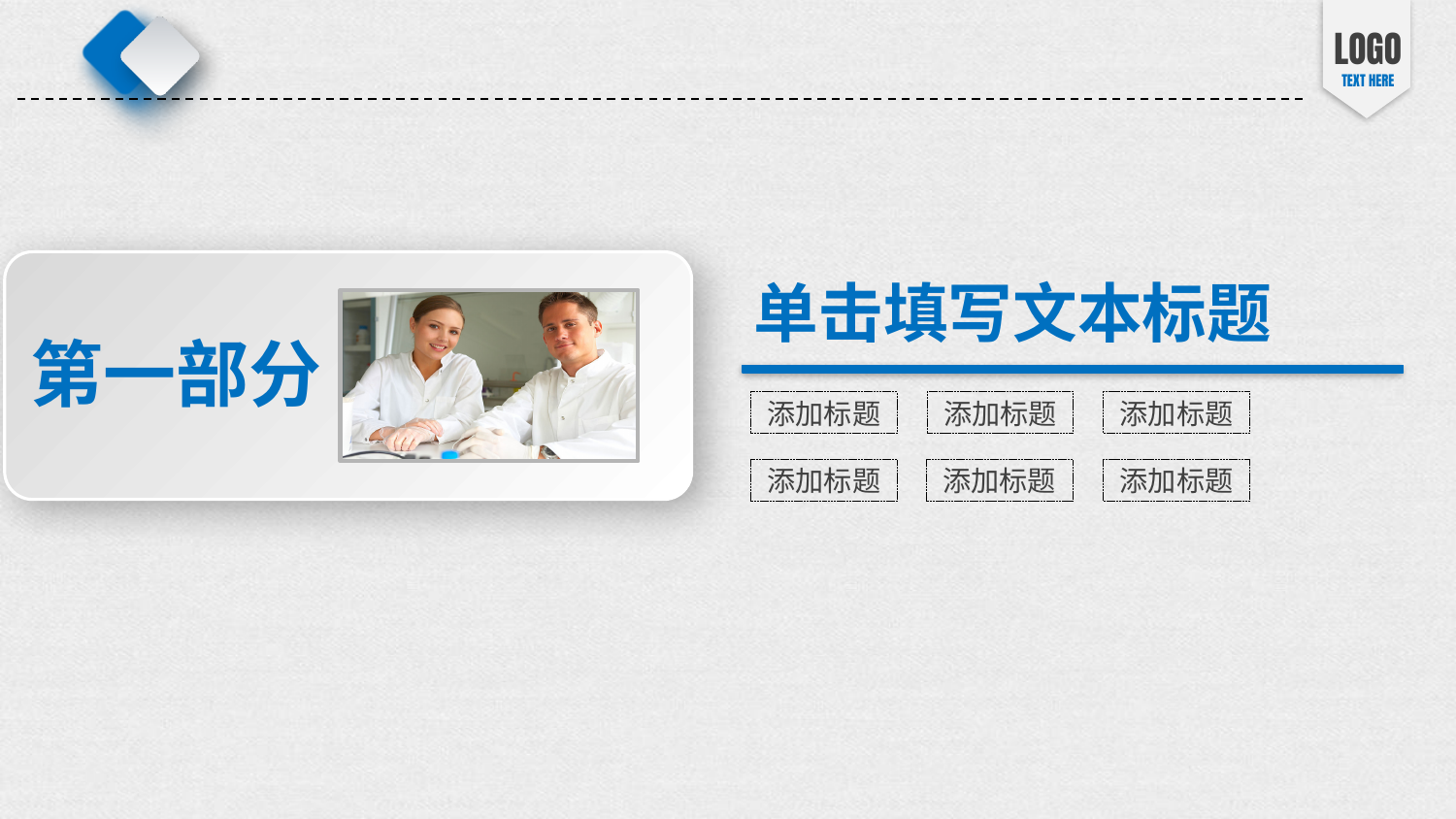

单击填写文本标题

第一部分

添加标题
添加标题
添加标题
添加标题
添加标题
添加标题